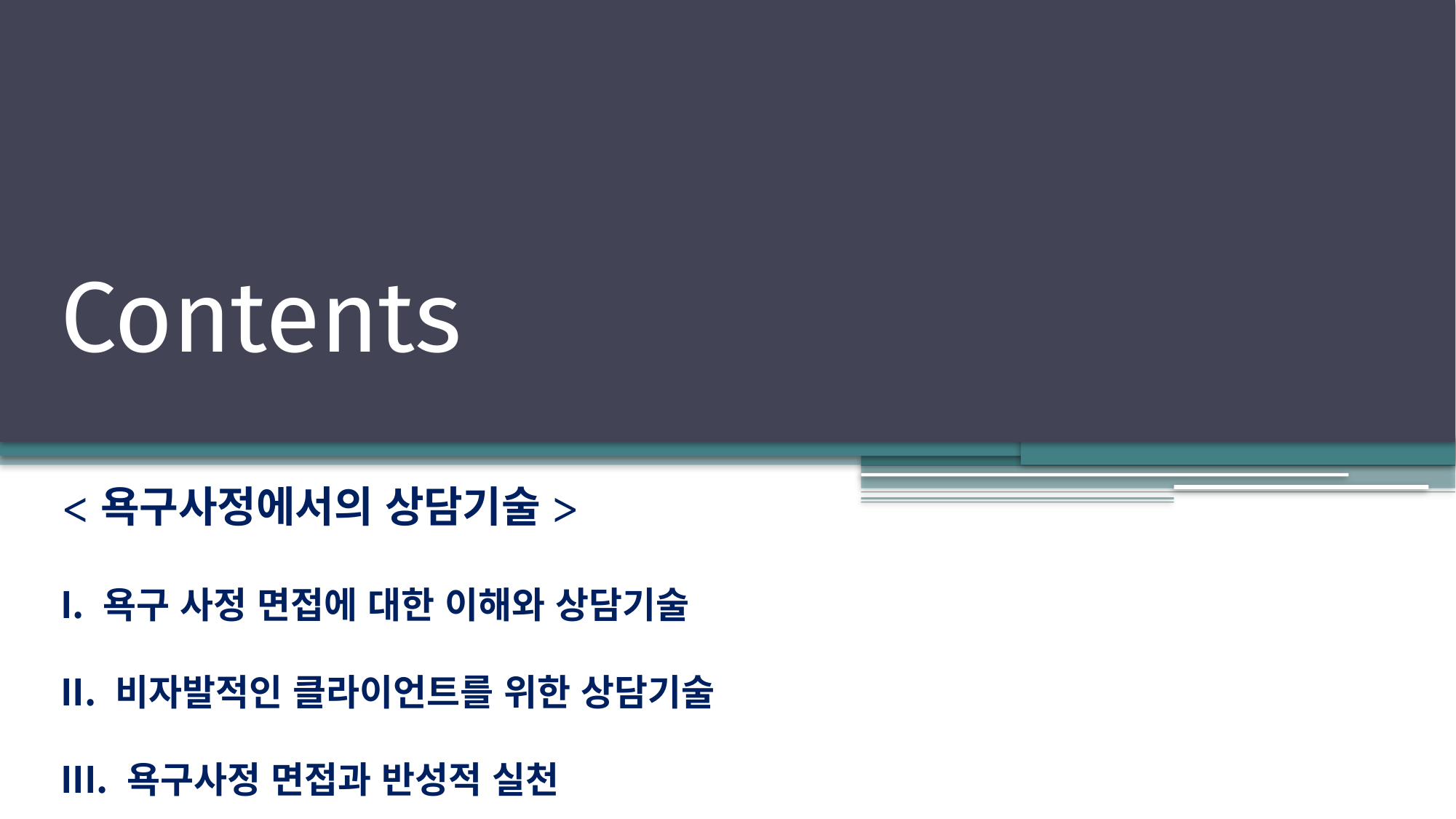

# Contents
<욕구사정에서의 상담기술>

 욕구 사정 면접에 대한 이해와 상담기술

 비자발적인 클라이언트를 위한 상담기술

 욕구사정 면접과 반성적 실천